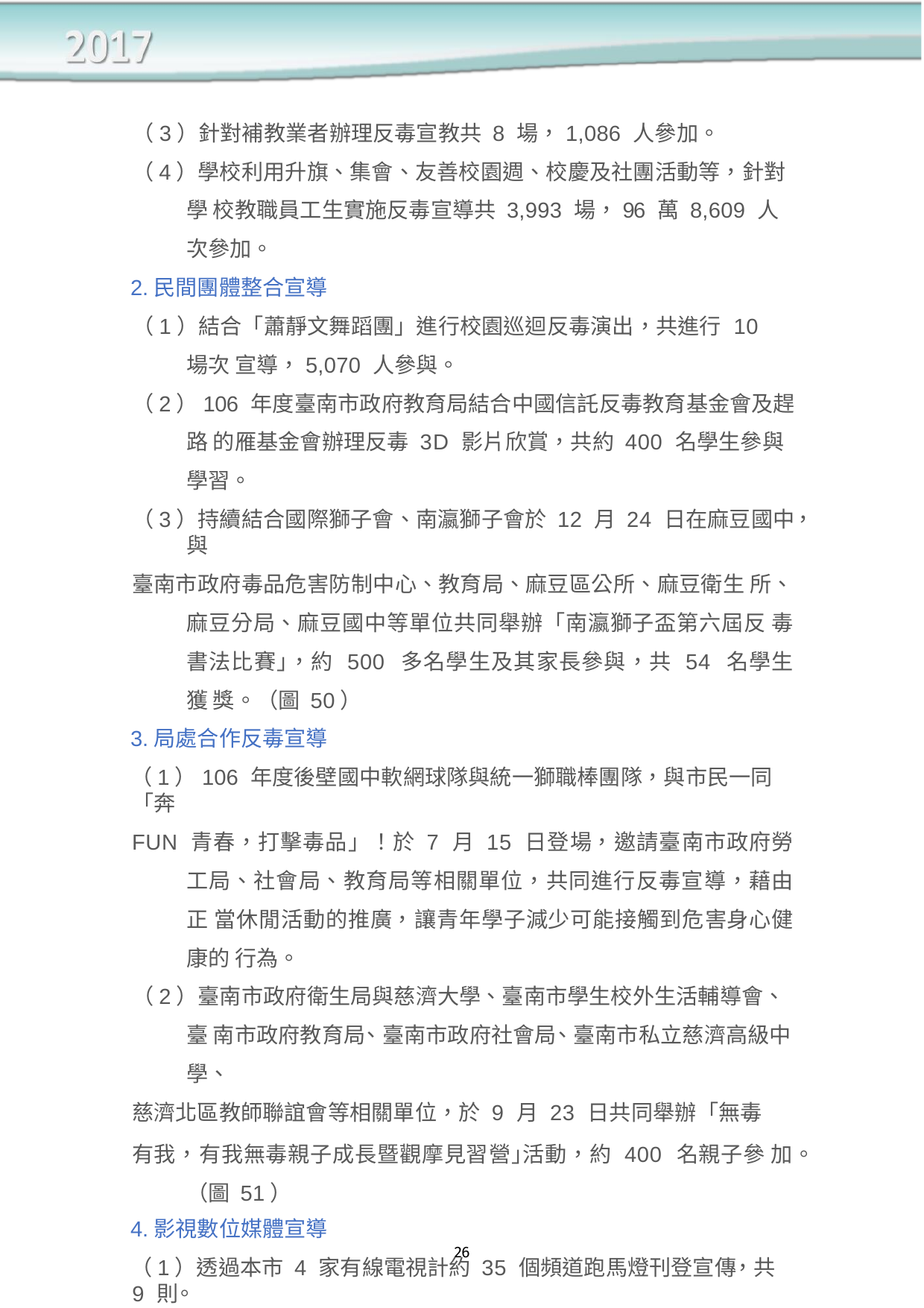

（3）針對補教業者辦理反毒宣教共 8 場，1,086 人參加。
（4）學校利用升旗、集會、友善校園週、校慶及社團活動等，針對學 校教職員工生實施反毒宣導共 3,993 場，96 萬 8,609 人次參加。
2.民間團體整合宣導
（1）結合「蕭靜文舞蹈團」進行校園巡迴反毒演出，共進行 10 場次 宣導，5,070 人參與。
（2）106 年度臺南市政府教育局結合中國信託反毒教育基金會及趕路 的雁基金會辦理反毒 3D 影片欣賞，共約 400 名學生參與學習。
（3）持續結合國際獅子會、南瀛獅子會於 12 月 24 日在麻豆國中，與
臺南市政府毒品危害防制中心、教育局、麻豆區公所、麻豆衛生 所、麻豆分局、麻豆國中等單位共同舉辦「南瀛獅子盃第六屆反 毒書法比賽｣，約 500 多名學生及其家長參與，共 54 名學生獲 獎。（圖 50）
3.局處合作反毒宣導
（1）106 年度後壁國中軟網球隊與統一獅職棒團隊，與市民一同「奔
FUN 青春，打擊毒品」！於 7 月 15 日登場，邀請臺南市政府勞 工局、社會局、教育局等相關單位，共同進行反毒宣導，藉由正 當休閒活動的推廣，讓青年學子減少可能接觸到危害身心健康的 行為。
（2）臺南市政府衛生局與慈濟大學、臺南市學生校外生活輔導會、臺 南市政府教育局、臺南市政府社會局、臺南市私立慈濟高級中學、
慈濟北區教師聯誼會等相關單位，於 9 月 23 日共同舉辦「無毒
有我，有我無毒親子成長暨觀摩見習營｣活動，約 400 名親子參 加。（圖 51）
4.影視數位媒體宣導
（1）透過本市 4 家有線電視計約 35 個頻道跑馬燈刊登宣傳，共 9 則。
（2）透過本市 4 家有線電視公用頻道播放宣導影片，共 6 則。
（3）戶外媒體、網際網路及手機通路宣導：
26